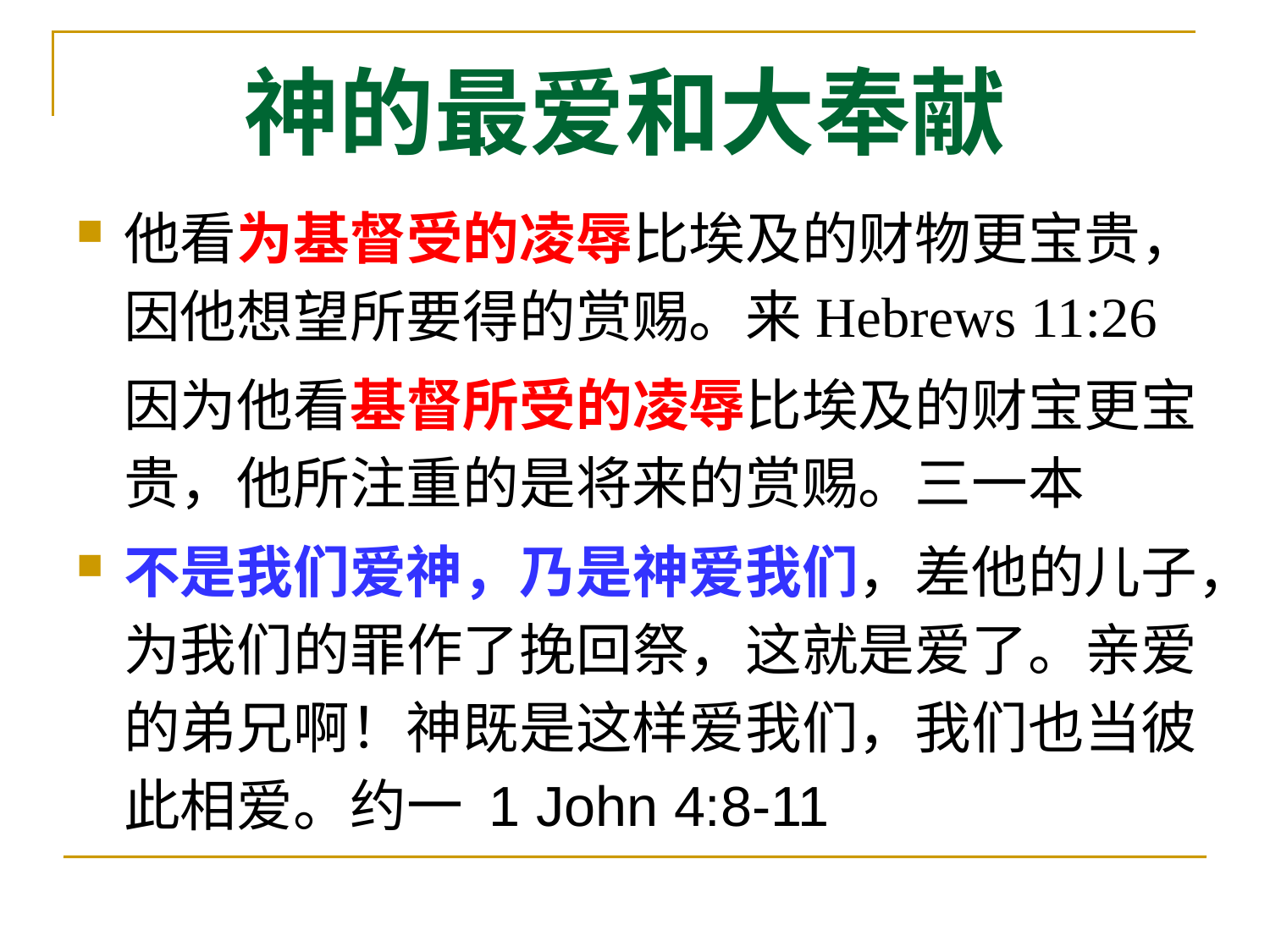

# 神的最爱和大奉献
他看为基督受的凌辱比埃及的财物更宝贵，因他想望所要得的赏赐。来Hebrews 11:26
	因为他看基督所受的凌辱比埃及的财宝更宝贵，他所注重的是将来的赏赐。三一本
不是我们爱神，乃是神爱我们，差他的儿子，为我们的罪作了挽回祭，这就是爱了。亲爱的弟兄啊！神既是这样爱我们，我们也当彼此相爱。约一 1 John 4:8-11